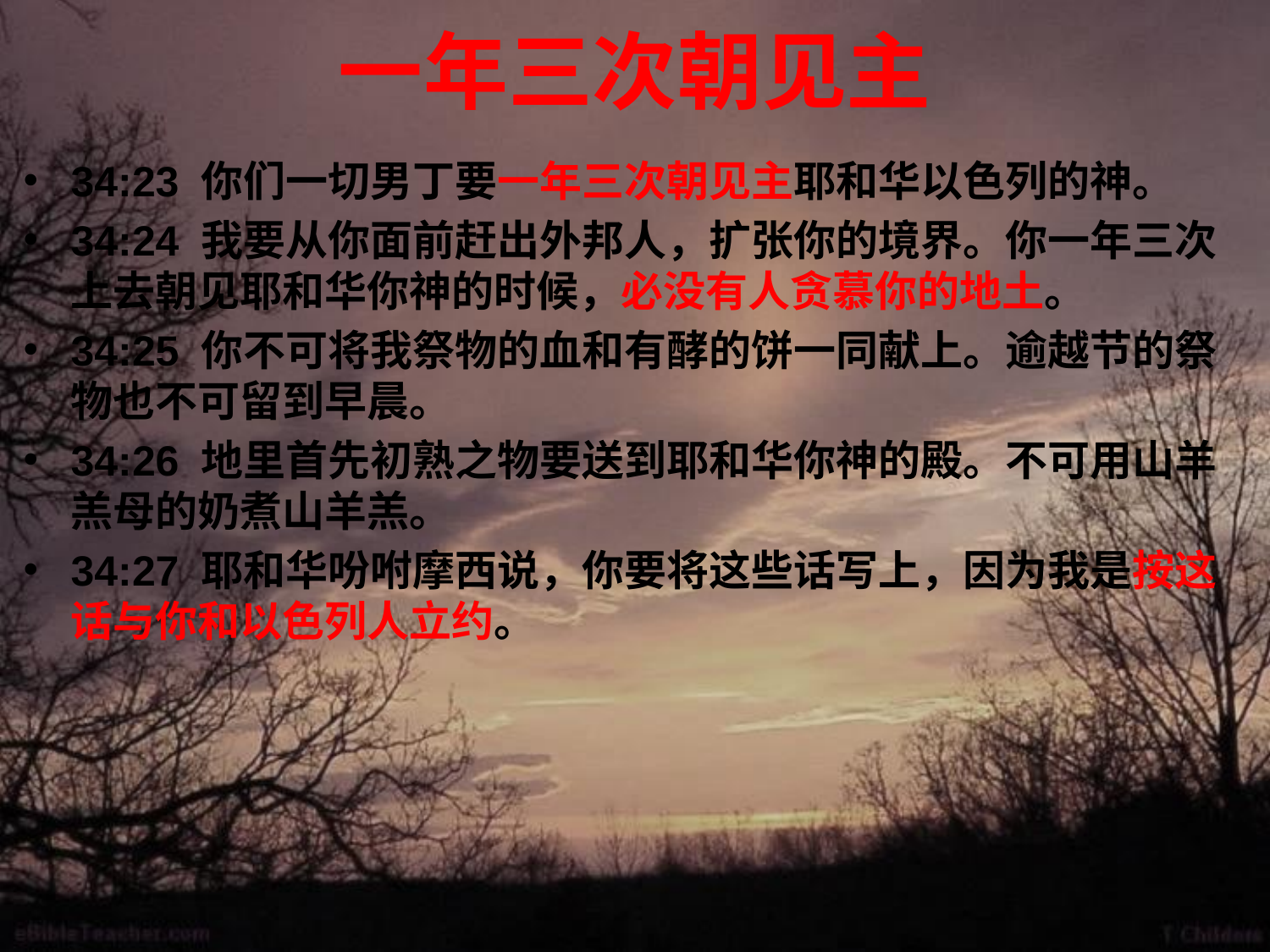

# 一年三次朝见主
34:23 你们一切男丁要一年三次朝见主耶和华以色列的神。
34:24 我要从你面前赶出外邦人，扩张你的境界。你一年三次上去朝见耶和华你神的时候，必没有人贪慕你的地土。
34:25 你不可将我祭物的血和有酵的饼一同献上。逾越节的祭物也不可留到早晨。
34:26 地里首先初熟之物要送到耶和华你神的殿。不可用山羊羔母的奶煮山羊羔。
34:27 耶和华吩咐摩西说，你要将这些话写上，因为我是按这话与你和以色列人立约。